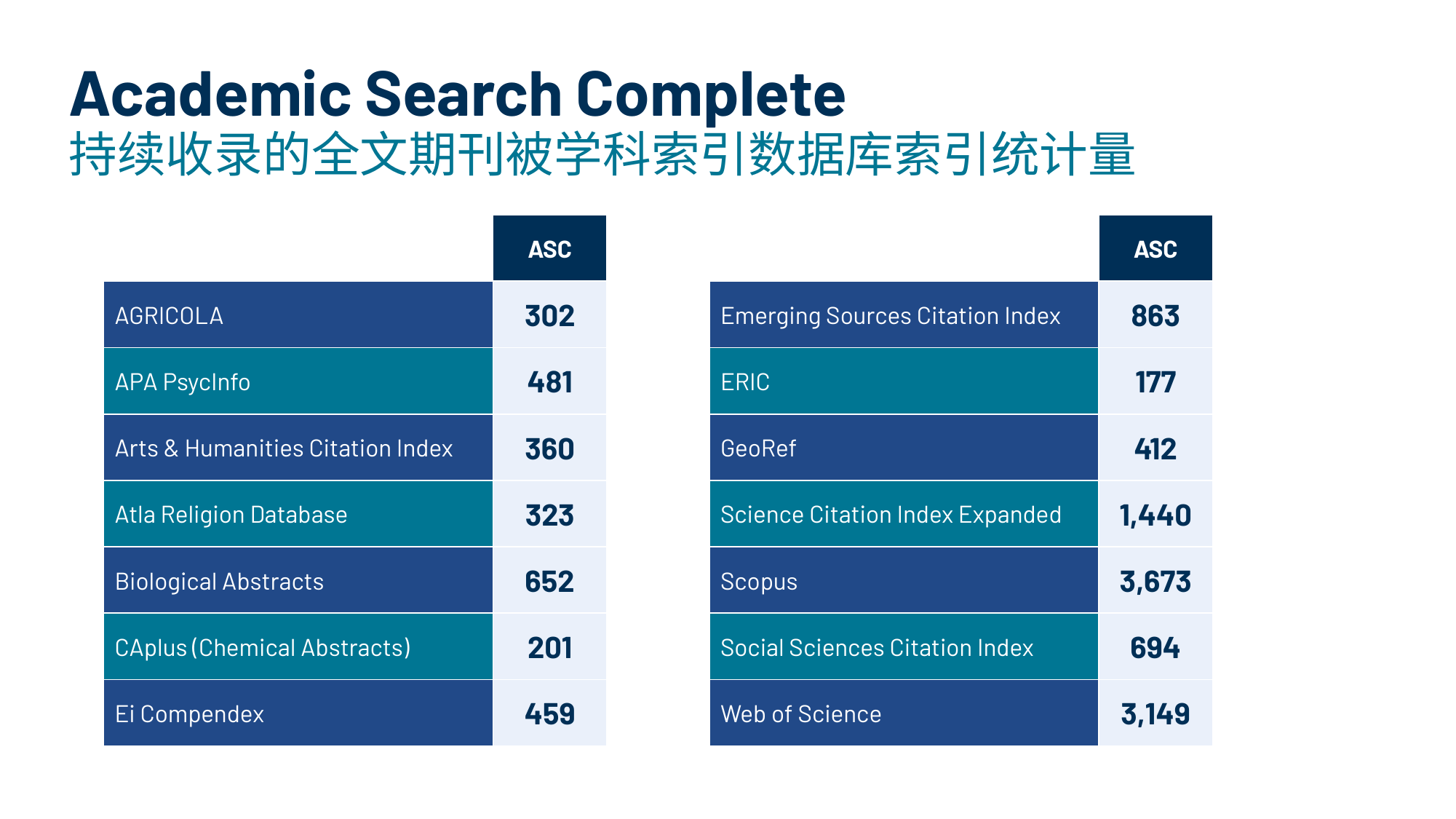

# Academic Search Complete 持续收录的全文期刊被学科索引数据库索引统计量
|  | ASC |
| --- | --- |
| AGRICOLA | 302 |
| APA PsycInfo | 481 |
| Arts & Humanities Citation Index | 360 |
| Atla Religion Database | 323 |
| Biological Abstracts | 652 |
| CAplus (Chemical Abstracts) | 201 |
| Ei Compendex | 459 |
|  | ASC |
| --- | --- |
| Emerging Sources Citation Index | 863 |
| ERIC | 177 |
| GeoRef | 412 |
| Science Citation Index Expanded | 1,440 |
| Scopus | 3,673 |
| Social Sciences Citation Index | 694 |
| Web of Science | 3,149 |